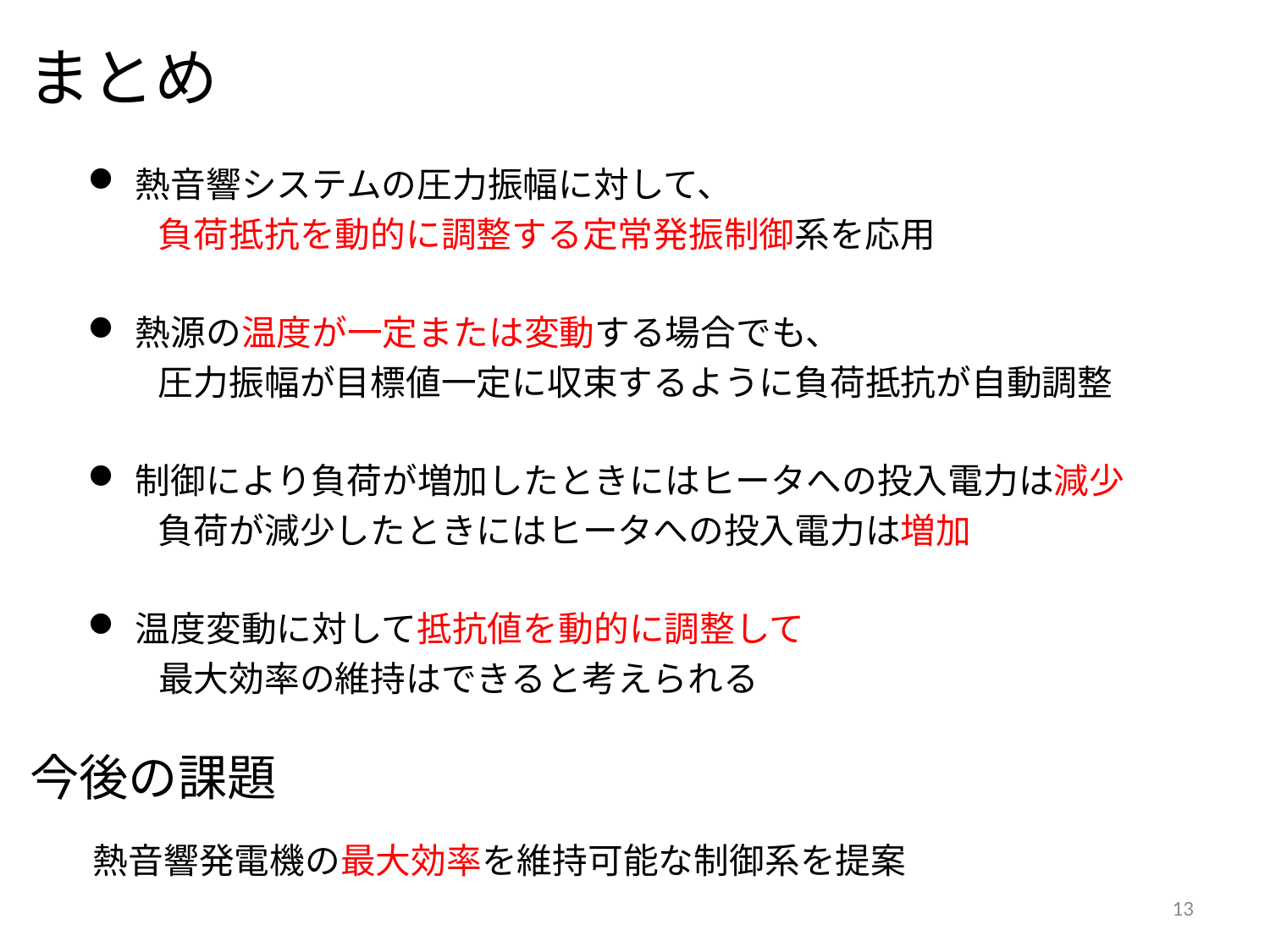

# まとめ
熱音響システムの圧力振幅に対して、
　　負荷抵抗を動的に調整する定常発振制御系を応用

熱源の温度が一定または変動する場合でも、
　　圧力振幅が目標値一定に収束するように負荷抵抗が自動調整

制御により負荷が増加したときにはヒータへの投入電力は減少
　　負荷が減少したときにはヒータへの投入電力は増加

温度変動に対して抵抗値を動的に調整して
　　最大効率の維持はできると考えられる
今後の課題
熱音響発電機の最大効率を維持可能な制御系を提案
13